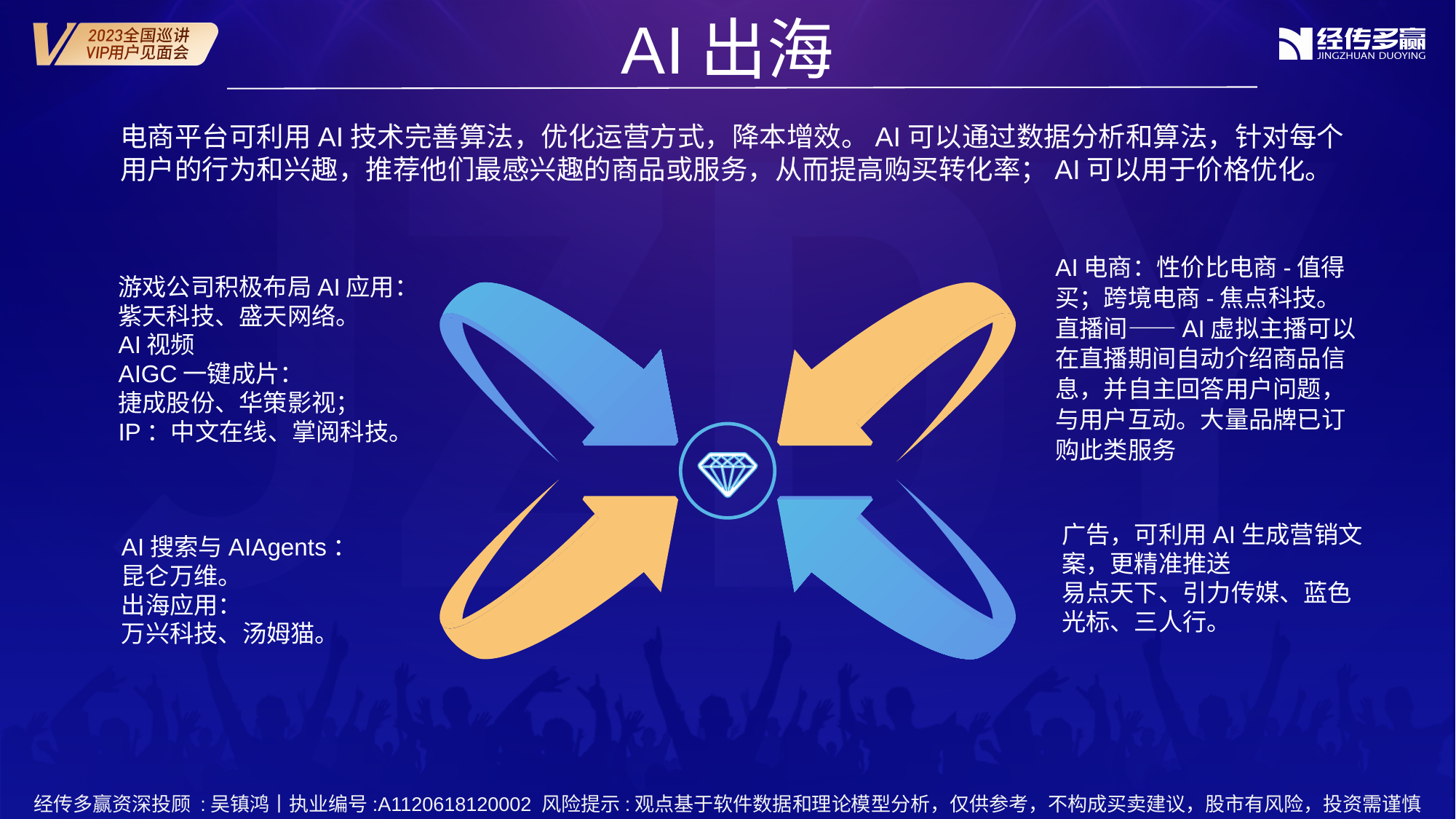

AI出海
电商平台可利用AI技术完善算法，优化运营方式，降本增效。AI可以通过数据分析和算法，针对每个用户的行为和兴趣，推荐他们最感兴趣的商品或服务，从而提高购买转化率；AI可以用于价格优化。

AI电商：性价比电商-值得买；跨境电商-焦点科技。
直播间——AI虚拟主播可以在直播期间自动介绍商品信息，并自主回答用户问题，与用户互动。大量品牌已订购此类服务

游戏公司积极布局AI应用：紫天科技、盛天网络。
AI视频
AIGC一键成片：
捷成股份、华策影视；
IP：中文在线、掌阅科技。

广告，可利用AI生成营销文案，更精准推送
易点天下、引力传媒、蓝色光标、三人行。
AI搜索与AIAgents：
昆仑万维。
出海应用：
万兴科技、汤姆猫。